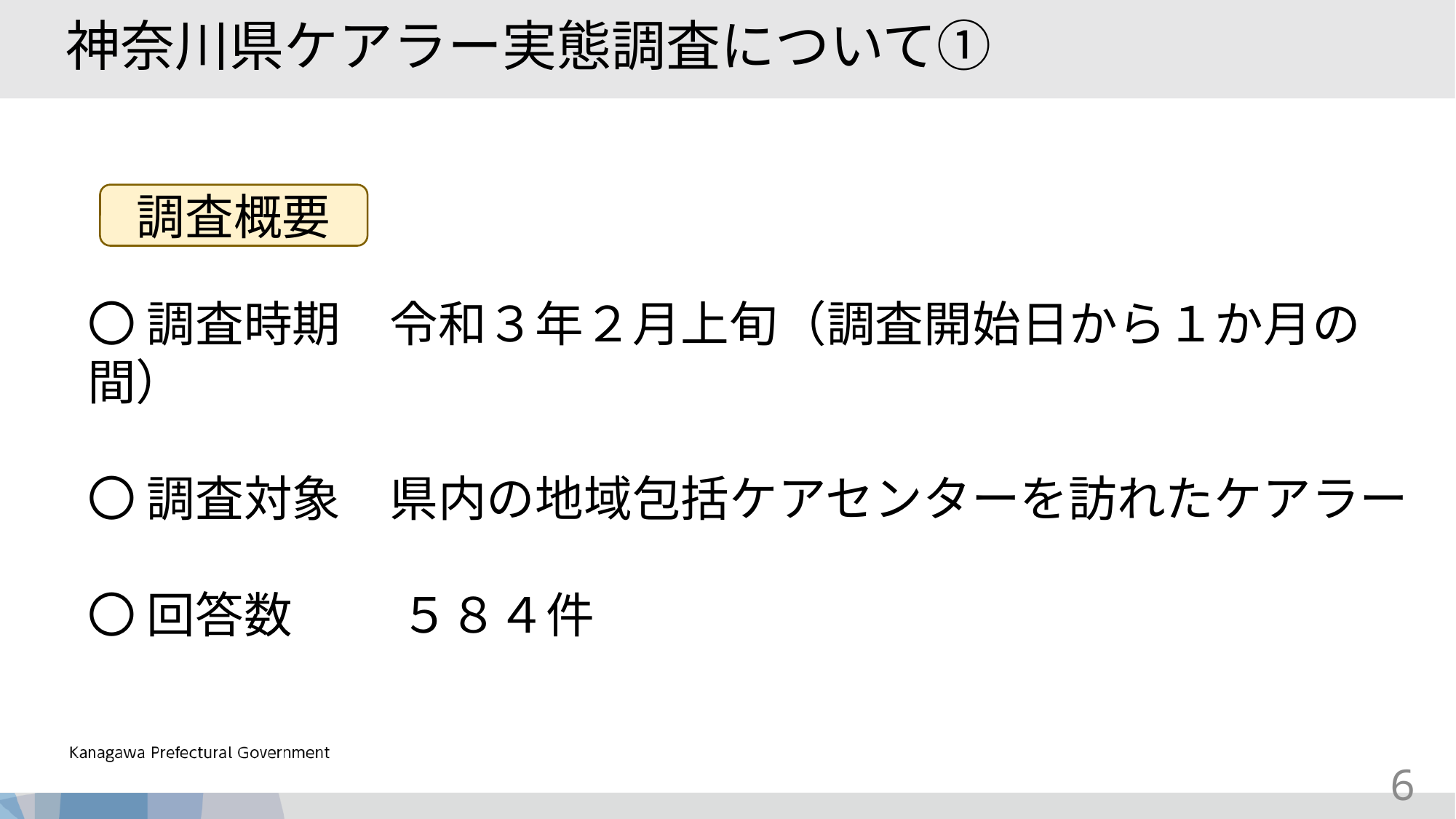

# 神奈川県ケアラー実態調査について①
調査概要
〇 調査時期　令和３年２月上旬（調査開始日から１か月の間）

〇 調査対象　県内の地域包括ケアセンターを訪れたケアラー

〇 回答数 　　５８４件
6